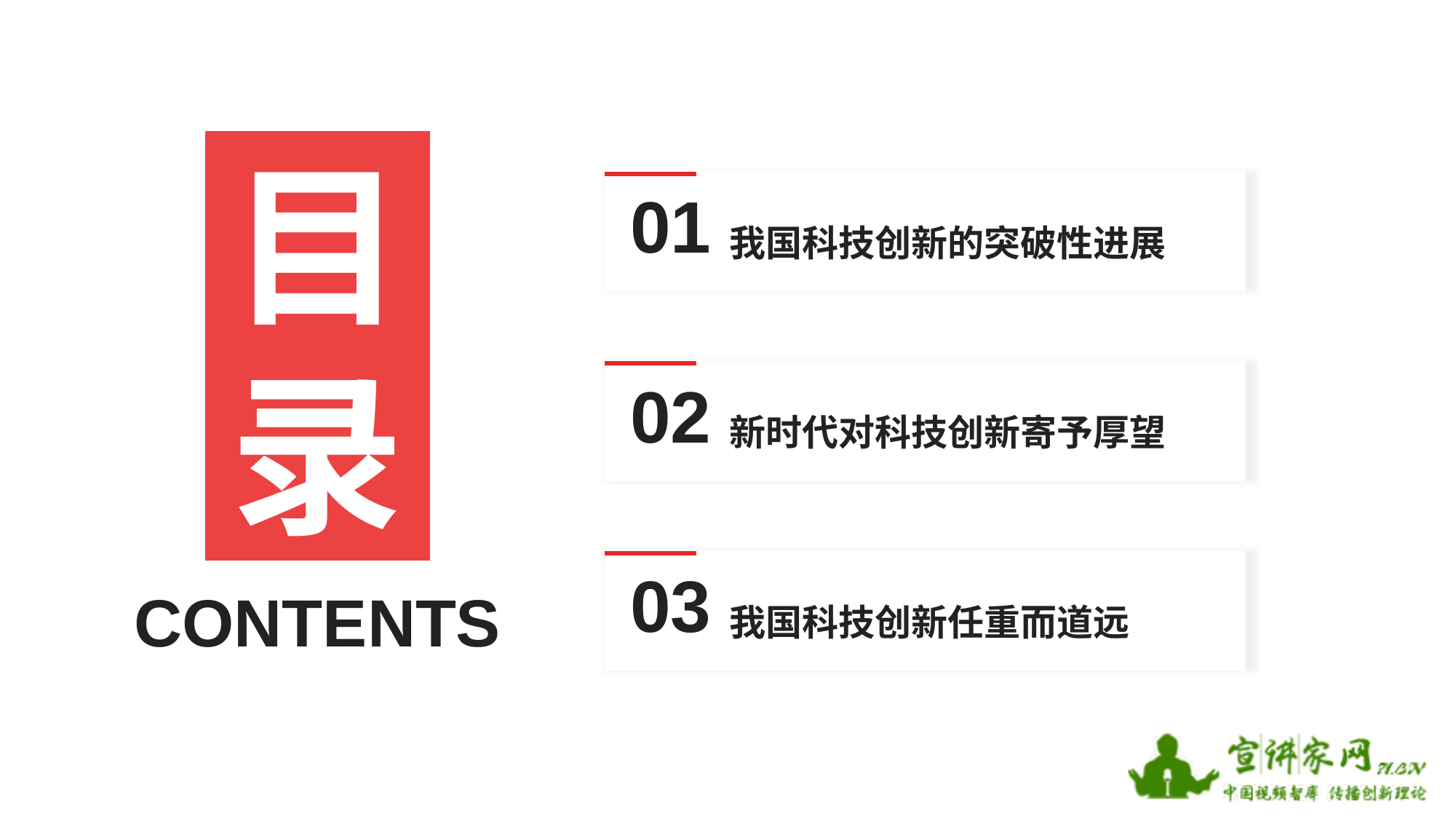

目录

我国科技创新的突破性进展
01

新时代对科技创新寄予厚望
02

我国科技创新任重而道远
03
CONTENTS